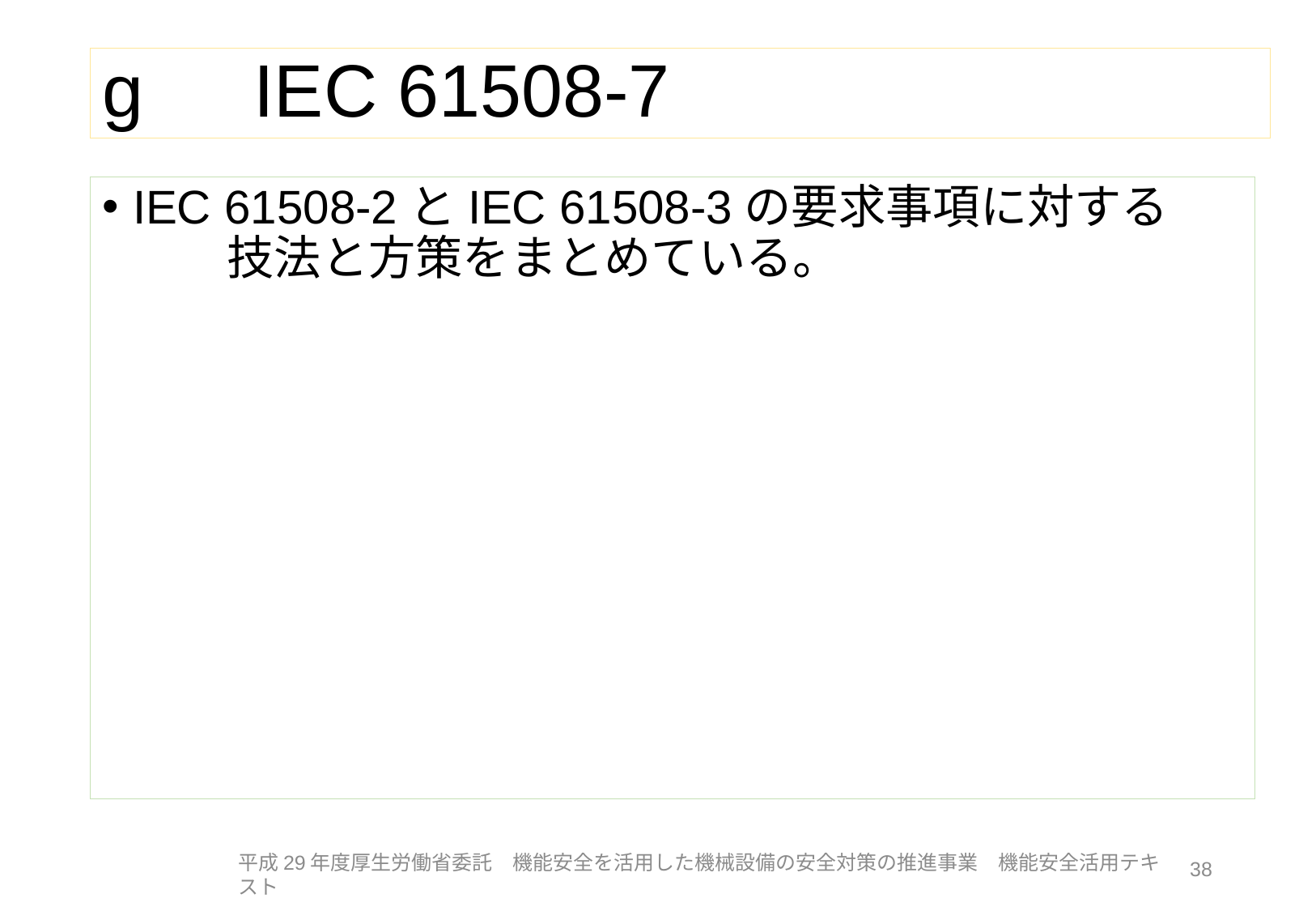

# g　IEC 61508-7
IEC 61508-2とIEC 61508-3の要求事項に対する　　　技法と方策をまとめている。
平成29年度厚生労働省委託　機能安全を活用した機械設備の安全対策の推進事業　機能安全活用テキスト
38